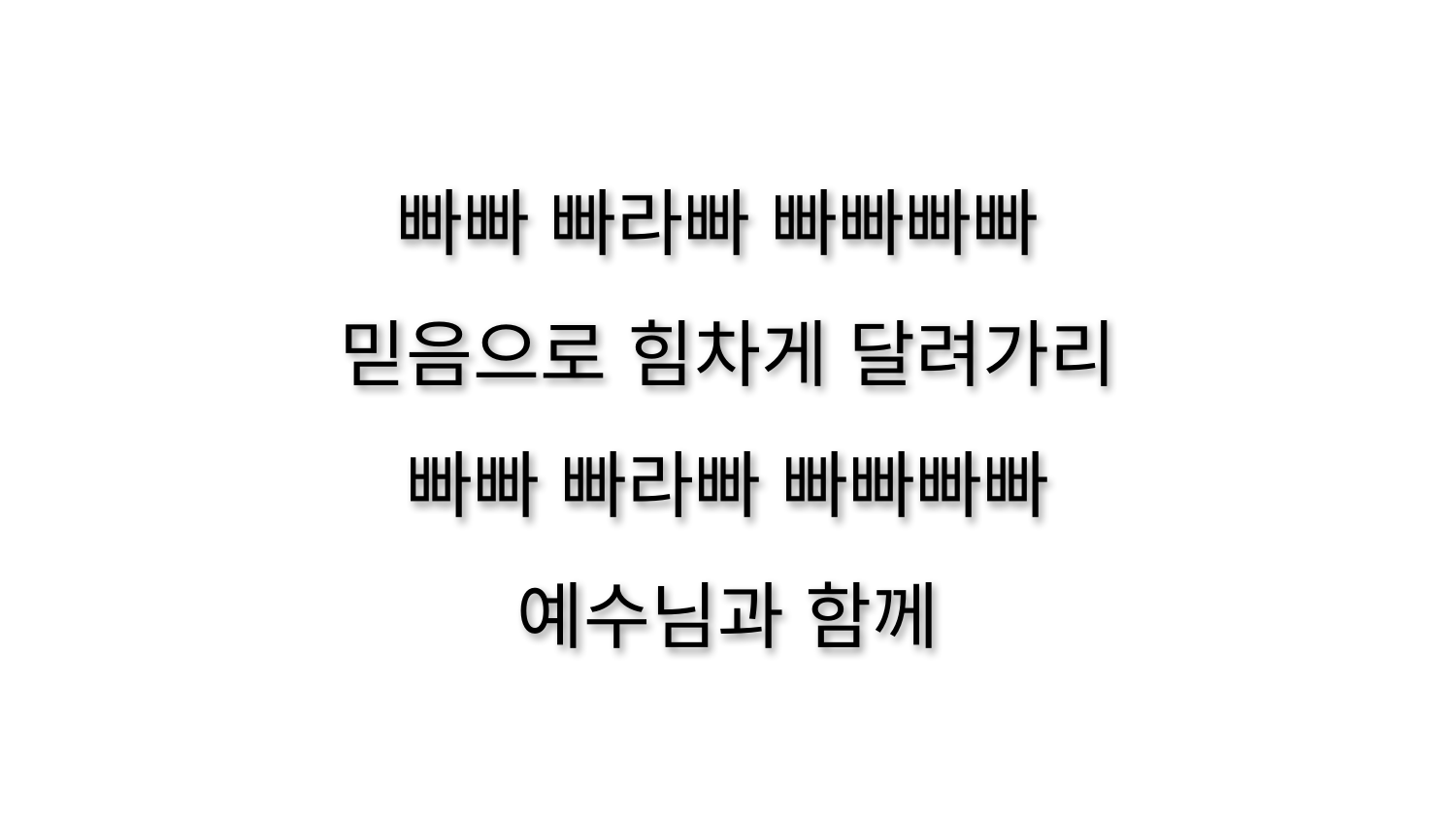

빠빠 빠라빠 빠빠빠빠
믿음으로 힘차게 달려가리
빠빠 빠라빠 빠빠빠빠
예수님과 함께